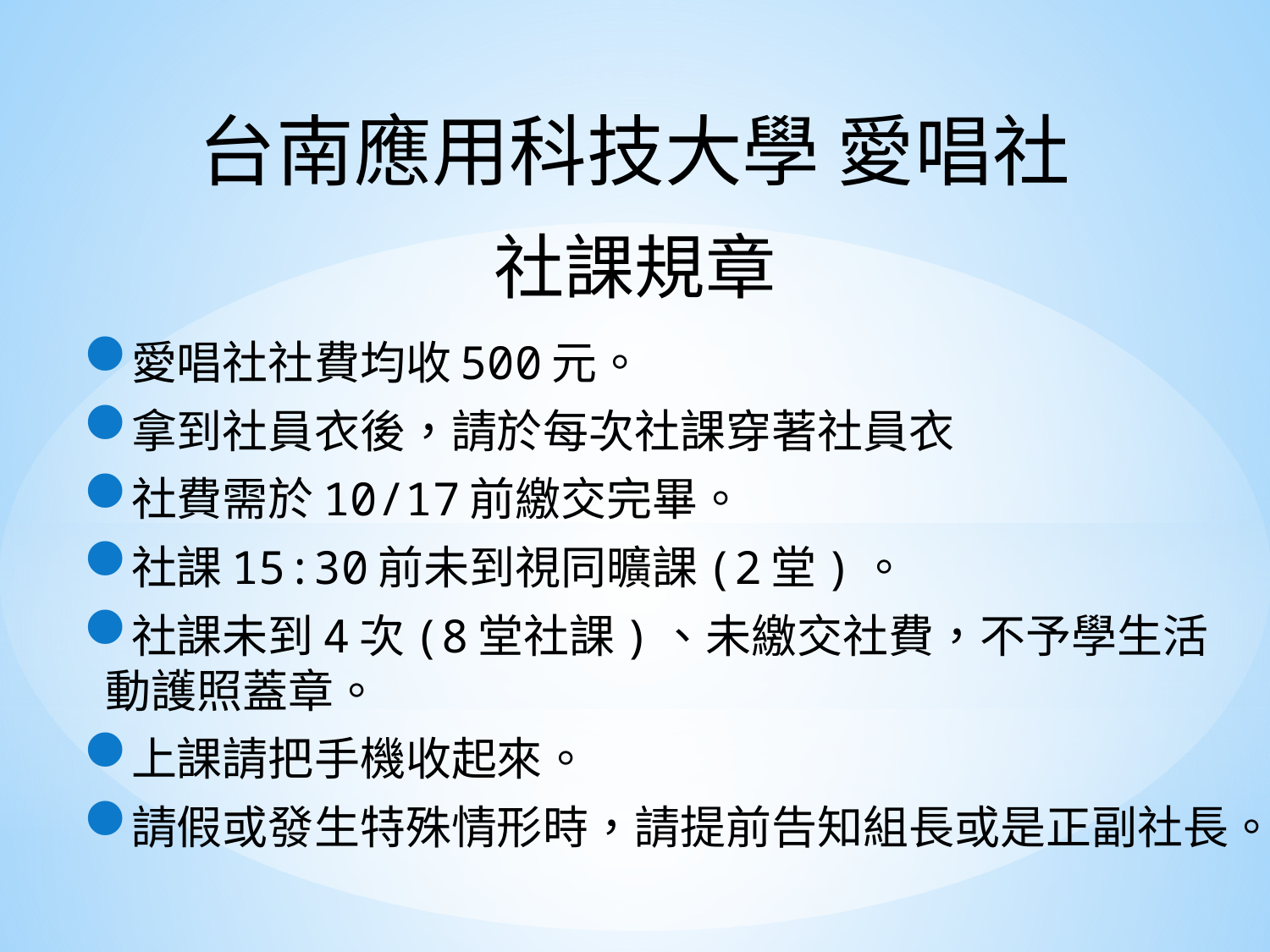

台南應用科技大學 愛唱社
社課規章
愛唱社社費均收500元。
拿到社員衣後，請於每次社課穿著社員衣
社費需於10/17前繳交完畢。
社課15:30前未到視同曠課(2堂)。
社課未到4次(8堂社課)、未繳交社費，不予學生活動護照蓋章。
上課請把手機收起來。
請假或發生特殊情形時，請提前告知組長或是正副社長。